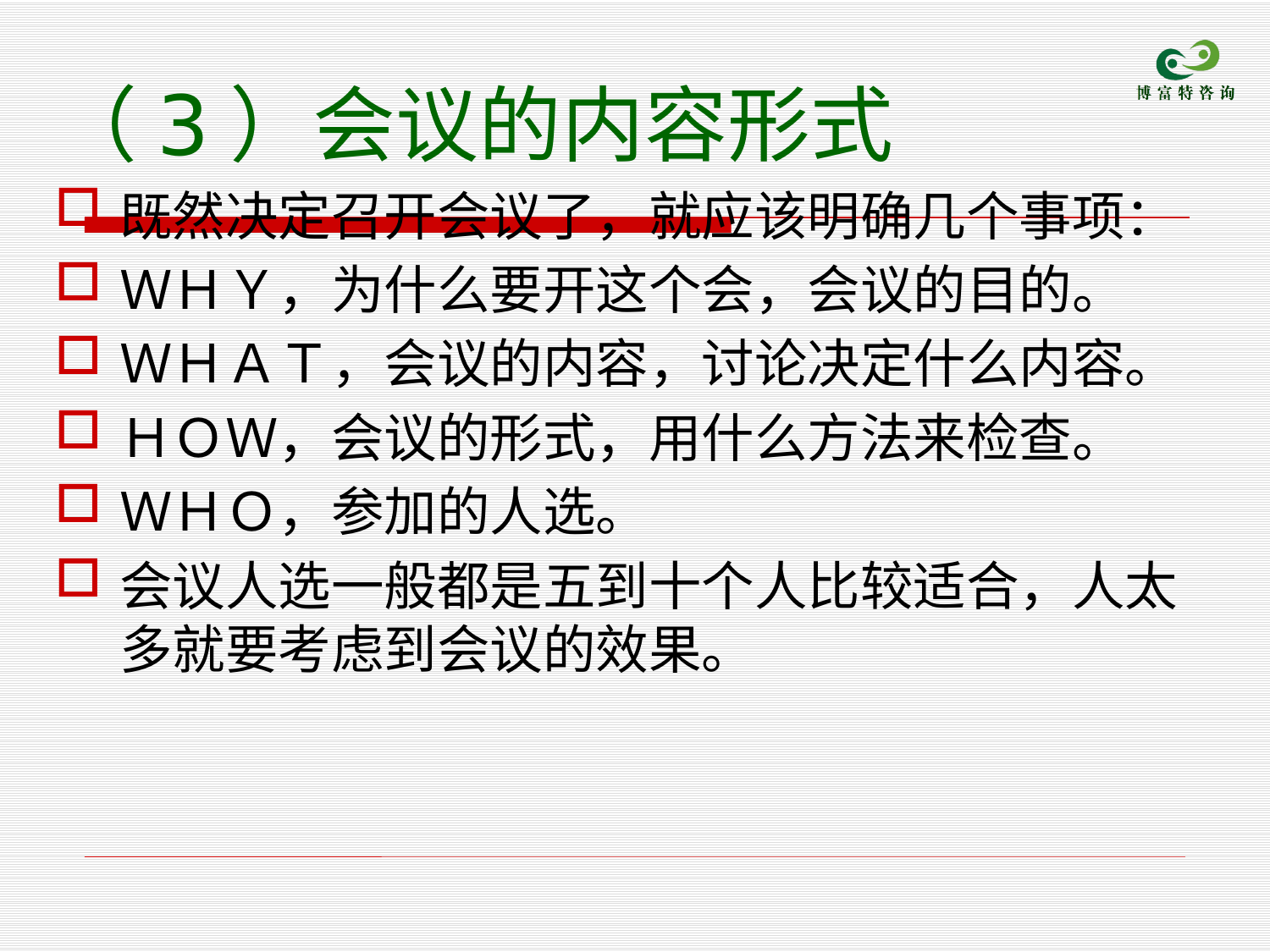

（3）会议的内容形式
既然决定召开会议了，就应该明确几个事项：
ＷＨＹ，为什么要开这个会，会议的目的。
ＷＨＡＴ，会议的内容，讨论决定什么内容。
ＨＯＷ，会议的形式，用什么方法来检查。
ＷＨＯ，参加的人选。
会议人选一般都是五到十个人比较适合，人太多就要考虑到会议的效果。
745